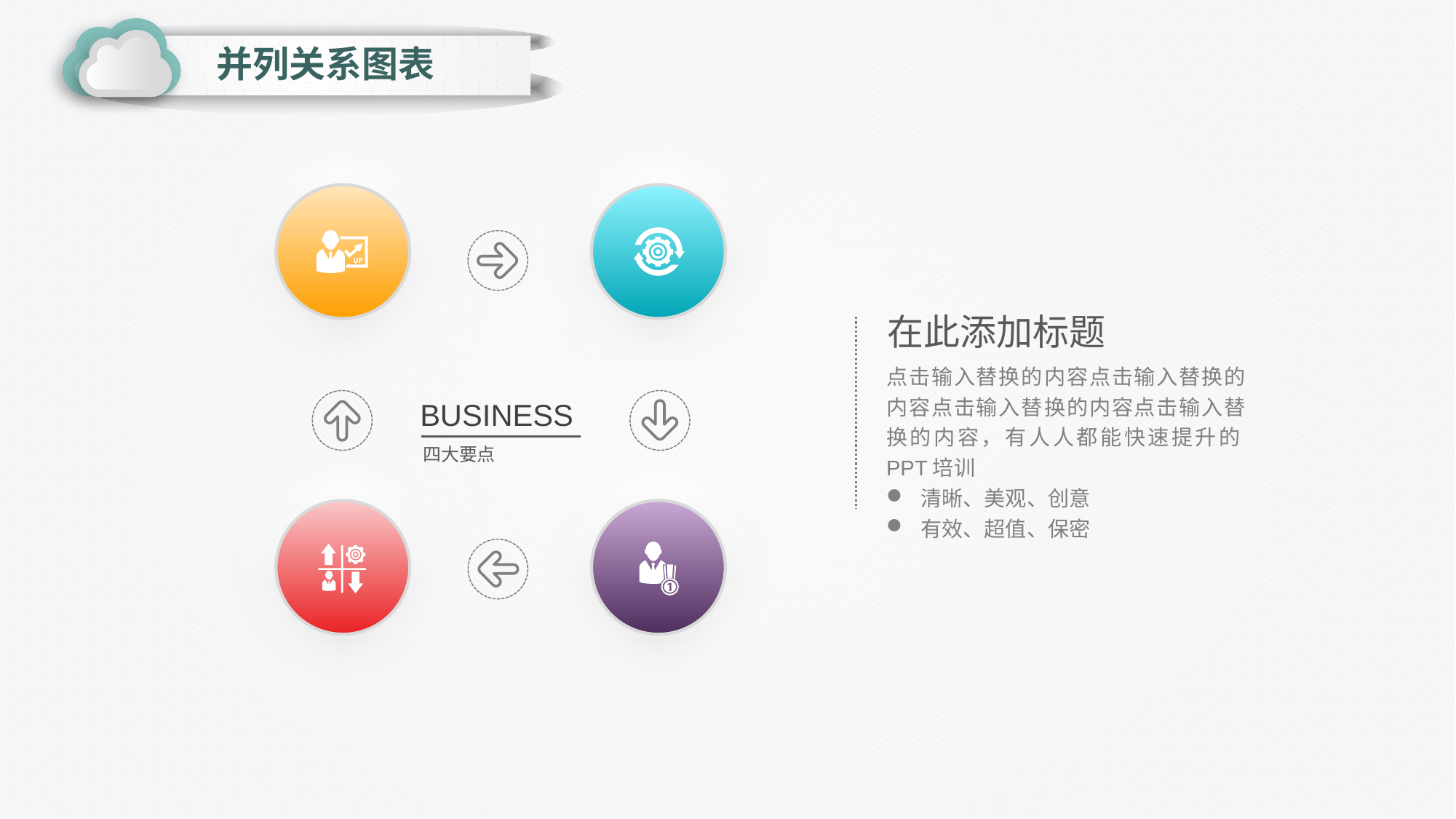

并列关系图表

在此添加标题
点击输入替换的内容点击输入替换的内容点击输入替换的内容点击输入替换的内容，有人人都能快速提升的PPT培训
清晰、美观、创意
有效、超值、保密
BUSINESS

四大要点